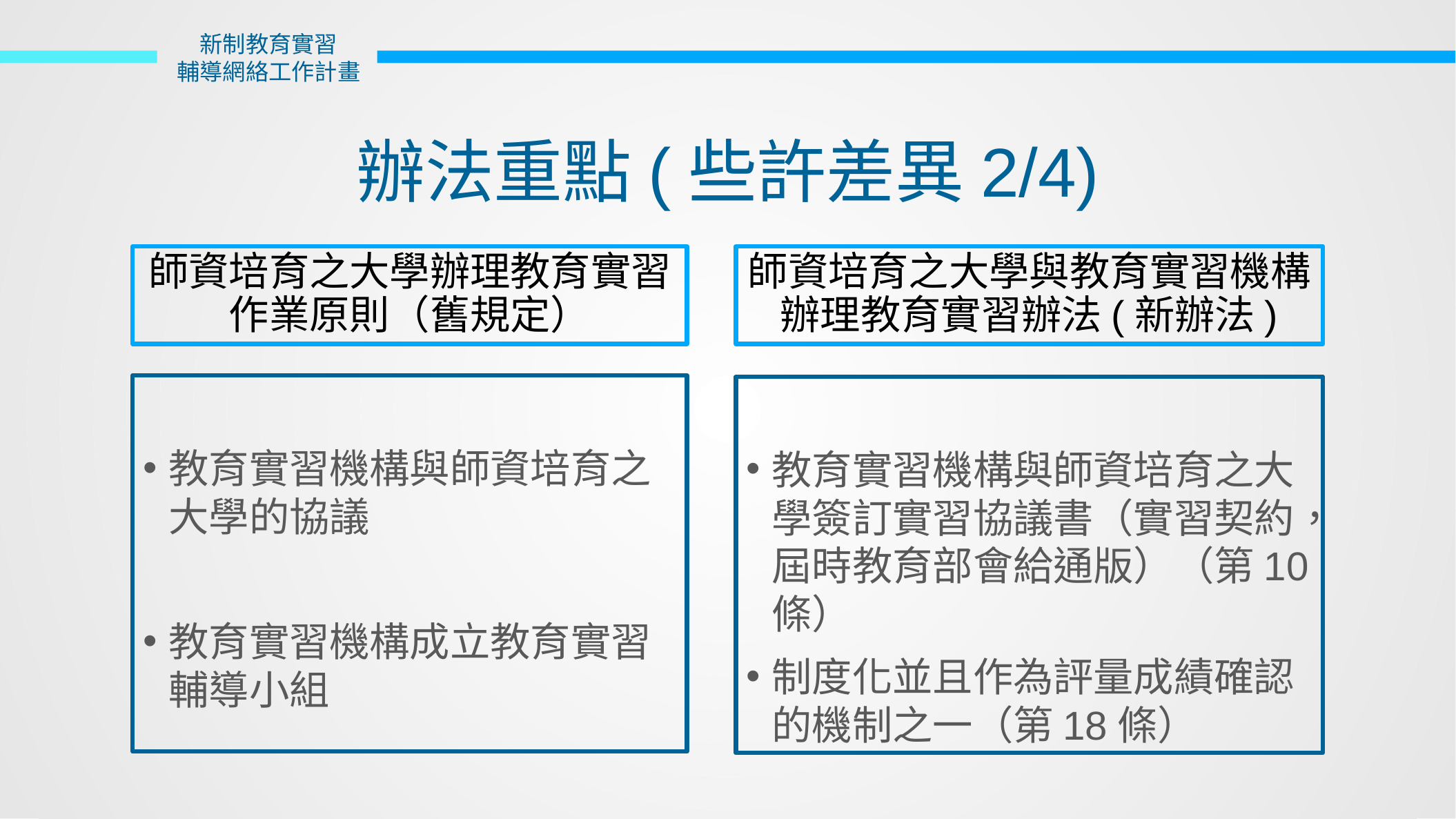

新制教育實習
輔導網絡工作計畫

辦法重點(些許差異2/4)
師資培育之大學辦理教育實習作業原則（舊規定）
師資培育之大學與教育實習機構辦理教育實習辦法(新辦法)

教育實習機構與師資培育之大學的協議

教育實習機構成立教育實習輔導小組

教育實習機構與師資培育之大學簽訂實習協議書（實習契約，屆時教育部會給通版）（第10條）
制度化並且作為評量成績確認的機制之一（第18條）